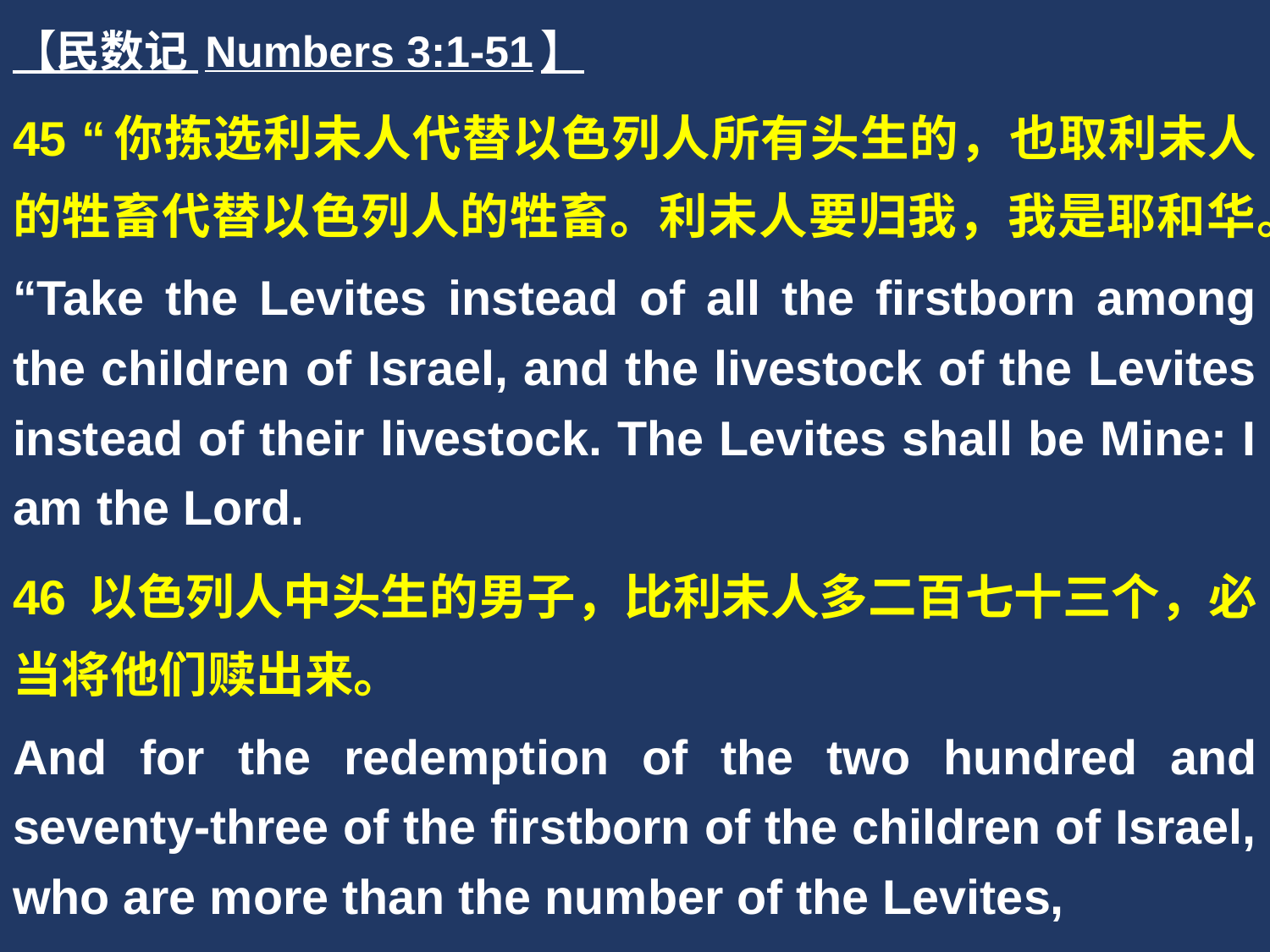

【民数记 Numbers 3:1-51】
45 “你拣选利未人代替以色列人所有头生的，也取利未人的牲畜代替以色列人的牲畜。利未人要归我，我是耶和华。
“Take the Levites instead of all the firstborn among the children of Israel, and the livestock of the Levites instead of their livestock. The Levites shall be Mine: I am the Lord.
46 以色列人中头生的男子，比利未人多二百七十三个，必当将他们赎出来。
And for the redemption of the two hundred and seventy-three of the firstborn of the children of Israel, who are more than the number of the Levites,